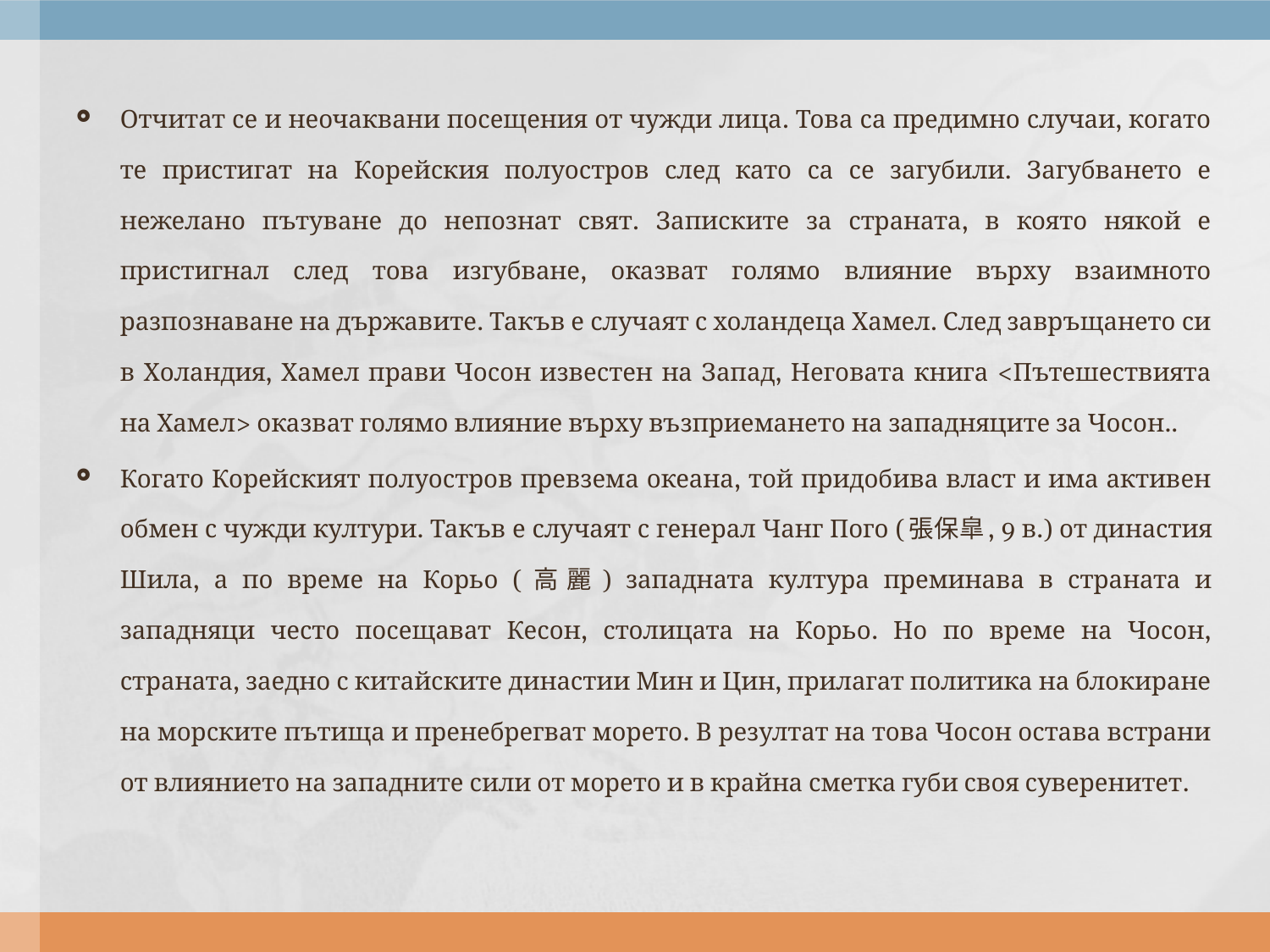

Отчитат се и неочаквани посещения от чужди лица. Това са предимно случаи, когато те пристигат на Корейския полуостров след като са се загубили. Загубването е нежелано пътуване до непознат свят. Записките за страната, в която някой е пристигнал след това изгубване, оказват голямо влияние върху взаимното разпознаване на държавите. Такъв е случаят с холандеца Хамел. След завръщането си в Холандия, Хамел прави Чосон известен на Запад, Неговата книга <Пътешествията на Хамел> оказват голямо влияние върху възприемането на западняците за Чосон..
Когато Корейският полуостров превзема океана, той придобива власт и има активен обмен с чужди култури. Такъв е случаят с генерал Чанг Пого (張保皐, 9 в.) от династия Шила, а по време на Корьо (高麗) западната култура преминава в страната и западняци често посещават Кесон, столицата на Корьо. Но по време на Чосон, страната, заедно с китайските династии Мин и Цин, прилагат политика на блокиране на морските пътища и пренебрегват морето. В резултат на това Чосон остава встрани от влиянието на западните сили от морето и в крайна сметка губи своя суверенитет.